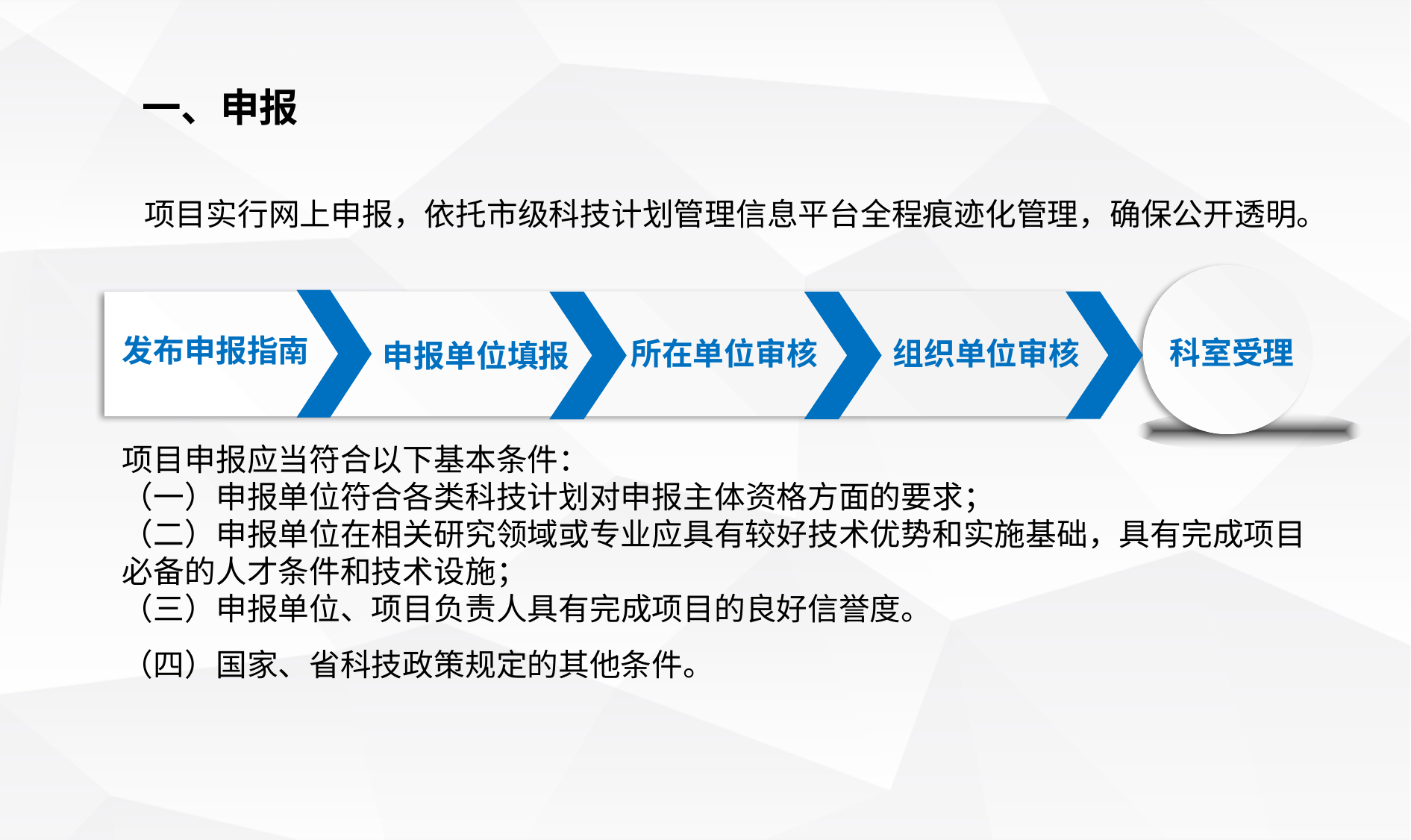

一、申报
项目实行网上申报，依托市级科技计划管理信息平台全程痕迹化管理，确保公开透明。

科室受理
发布申报指南
所在单位审核
组织单位审核
申报单位填报
项目申报应当符合以下基本条件：（一）申报单位符合各类科技计划对申报主体资格方面的要求；（二）申报单位在相关研究领域或专业应具有较好技术优势和实施基础，具有完成项目必备的人才条件和技术设施；（三）申报单位、项目负责人具有完成项目的良好信誉度。（四）国家、省科技政策规定的其他条件。